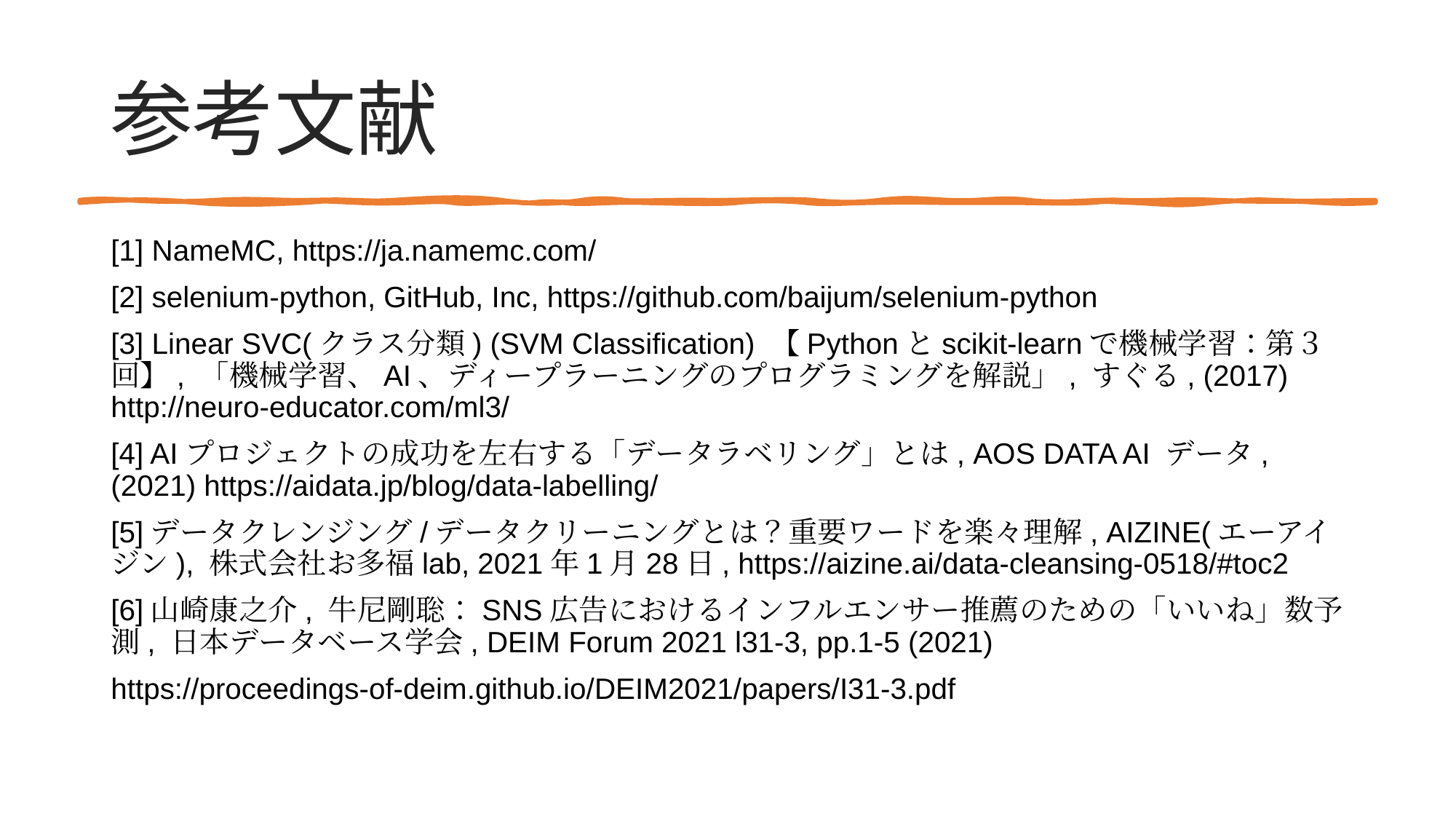

# 参考文献

[1] NameMC, https://ja.namemc.com/
[2] selenium-python, GitHub, Inc, https://github.com/baijum/selenium-python
[3] Linear SVC(クラス分類) (SVM Classification) 【Pythonとscikit-learnで機械学習：第３回】, 「機械学習、AI、ディープラーニングのプログラミングを解説」, すぐる, (2017) http://neuro-educator.com/ml3/
[4] AIプロジェクトの成功を左右する「データラベリング」とは, AOS DATA AI データ, (2021) https://aidata.jp/blog/data-labelling/
[5]データクレンジング/データクリーニングとは？重要ワードを楽々理解, AIZINE(エーアイジン), 株式会社お多福lab, 2021年1月28日, https://aizine.ai/data-cleansing-0518/#toc2
[6]山崎康之介, 牛尼剛聡：SNS広告におけるインフルエンサー推薦のための「いいね」数予測, 日本データベース学会, DEIM Forum 2021 l31-3, pp.1-5 (2021)
https://proceedings-of-deim.github.io/DEIM2021/papers/I31-3.pdf